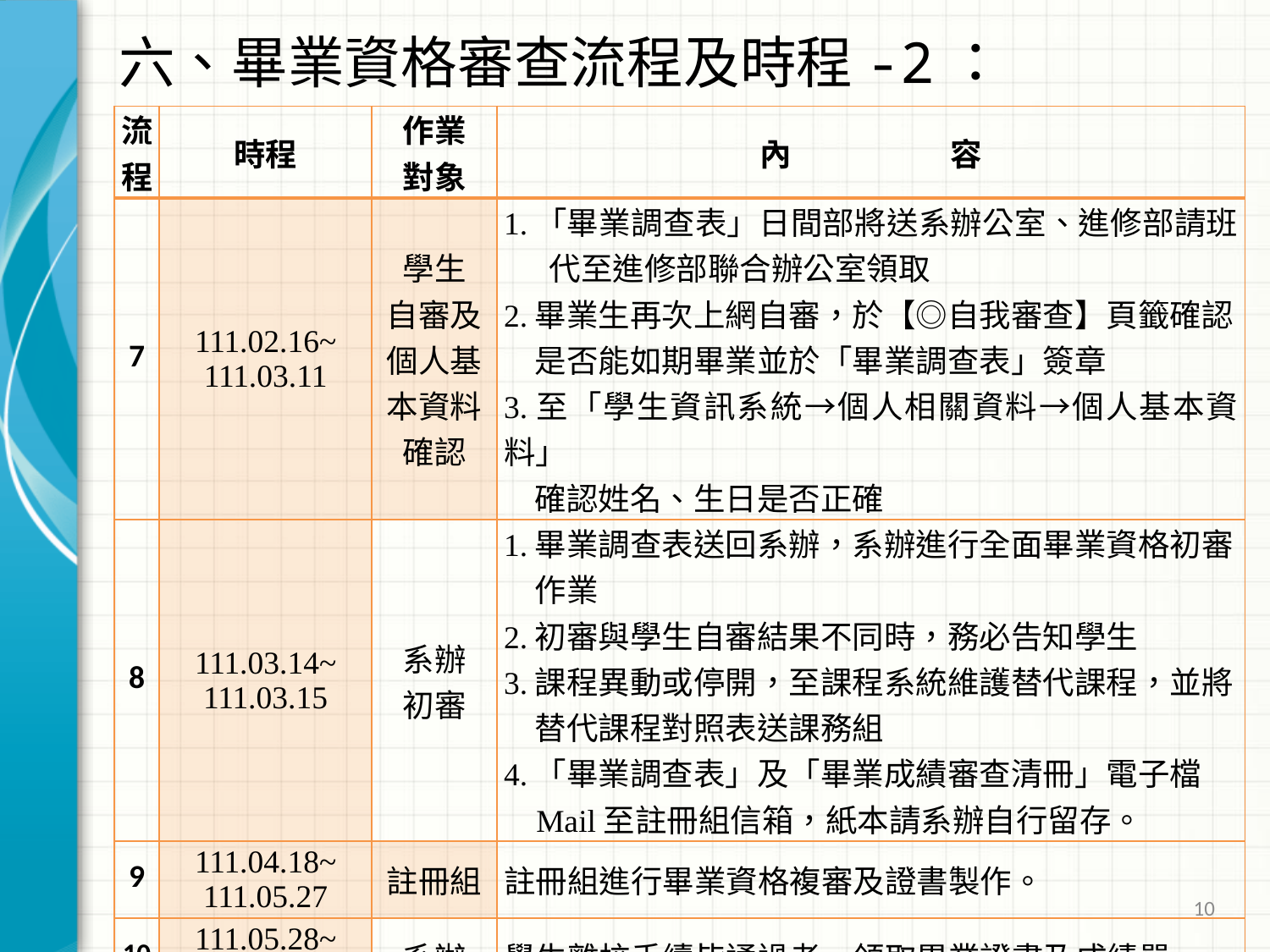

# 六、畢業資格審查流程及時程-2：
| 流程 | 時程 | 作業 對象 | 內　　　　　容 |
| --- | --- | --- | --- |
| 7 | 111.02.16~ 111.03.11 | 學生 自審及個人基本資料 確認 | 1.「畢業調查表」日間部將送系辦公室、進修部請班 代至進修部聯合辦公室領取 2.畢業生再次上網自審，於【◎自我審查】頁籤確認 是否能如期畢業並於「畢業調查表」簽章 3.至「學生資訊系統→個人相關資料→個人基本資料」 確認姓名、生日是否正確 |
| 8 | 111.03.14~ 111.03.15 | 系辦 初審 | 1.畢業調查表送回系辦，系辦進行全面畢業資格初審 作業 2.初審與學生自審結果不同時，務必告知學生 3.課程異動或停開，至課程系統維護替代課程，並將 替代課程對照表送課務組 4.「畢業調查表」及「畢業成績審查清冊」電子檔 Mail至註冊組信箱，紙本請系辦自行留存。 |
| 9 | 111.04.18~ 111.05.27 | 註冊組 | 註冊組進行畢業資格複審及證書製作。 |
| 10 | 111.05.28~ 111.05.29 | 系辦 | 學生離校手續皆通過者，領取畢業證書及成績單。 |
| 1.畢業門檻若於9月15日前仍未通過者，視為延修生，須完成延修生註冊繳費程序並於當學期結束後始得畢業(民國112年2月領畢業證書)。 2.外語證照及系證照門檻通過後，務必將『證照正本』送語言中心及系 辦認定，始為通過。 |  |  |  |
10